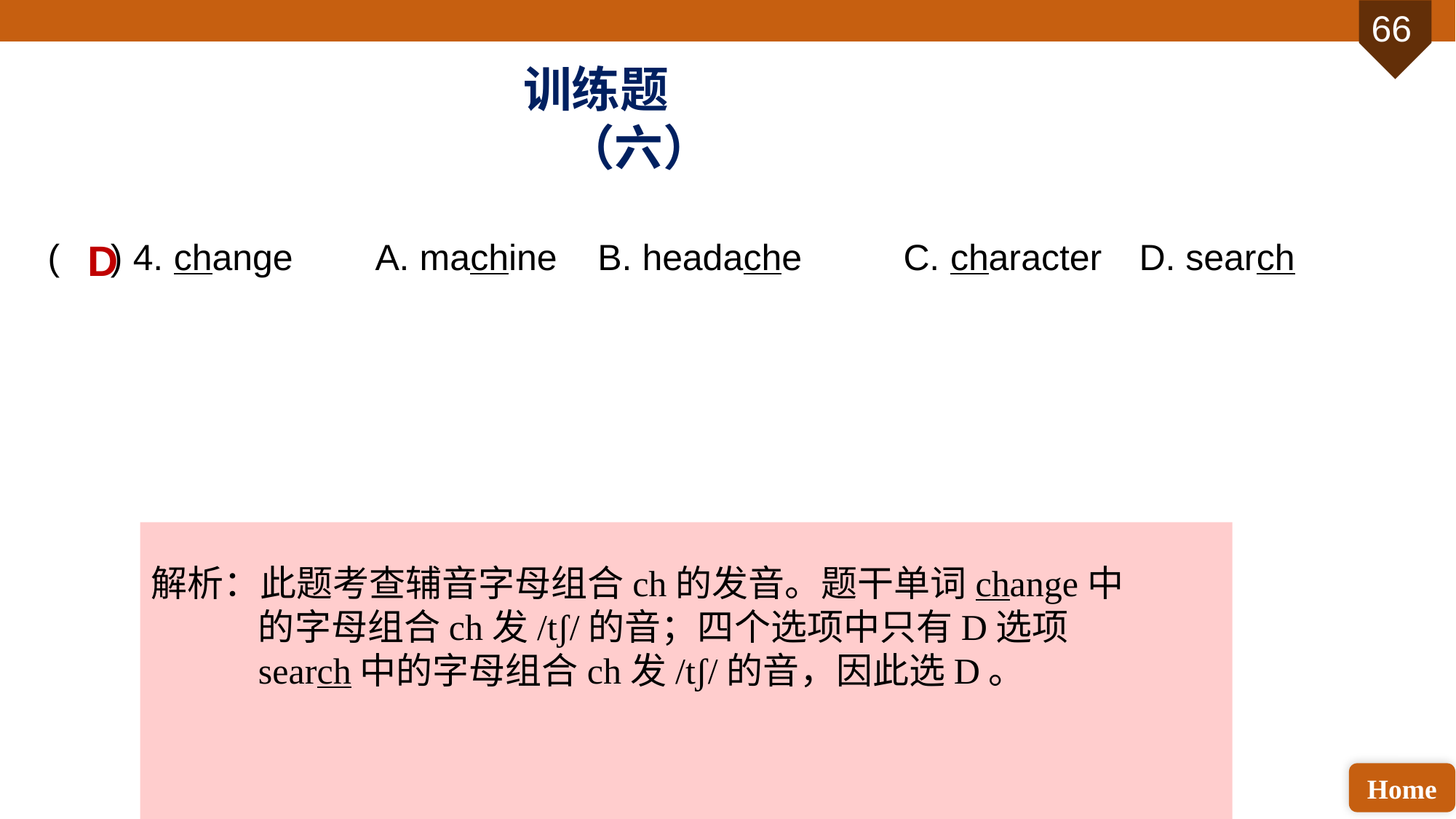

训练题（六）
(     ) 4. change 	A. machine    B. headache          C. character 	D. search
D

解析：此题考查辅音字母组合ch的发音。题干单词change中的字母组合ch发/tʃ/的音；四个选项中只有D选项search中的字母组合ch发/tʃ/的音，因此选D。